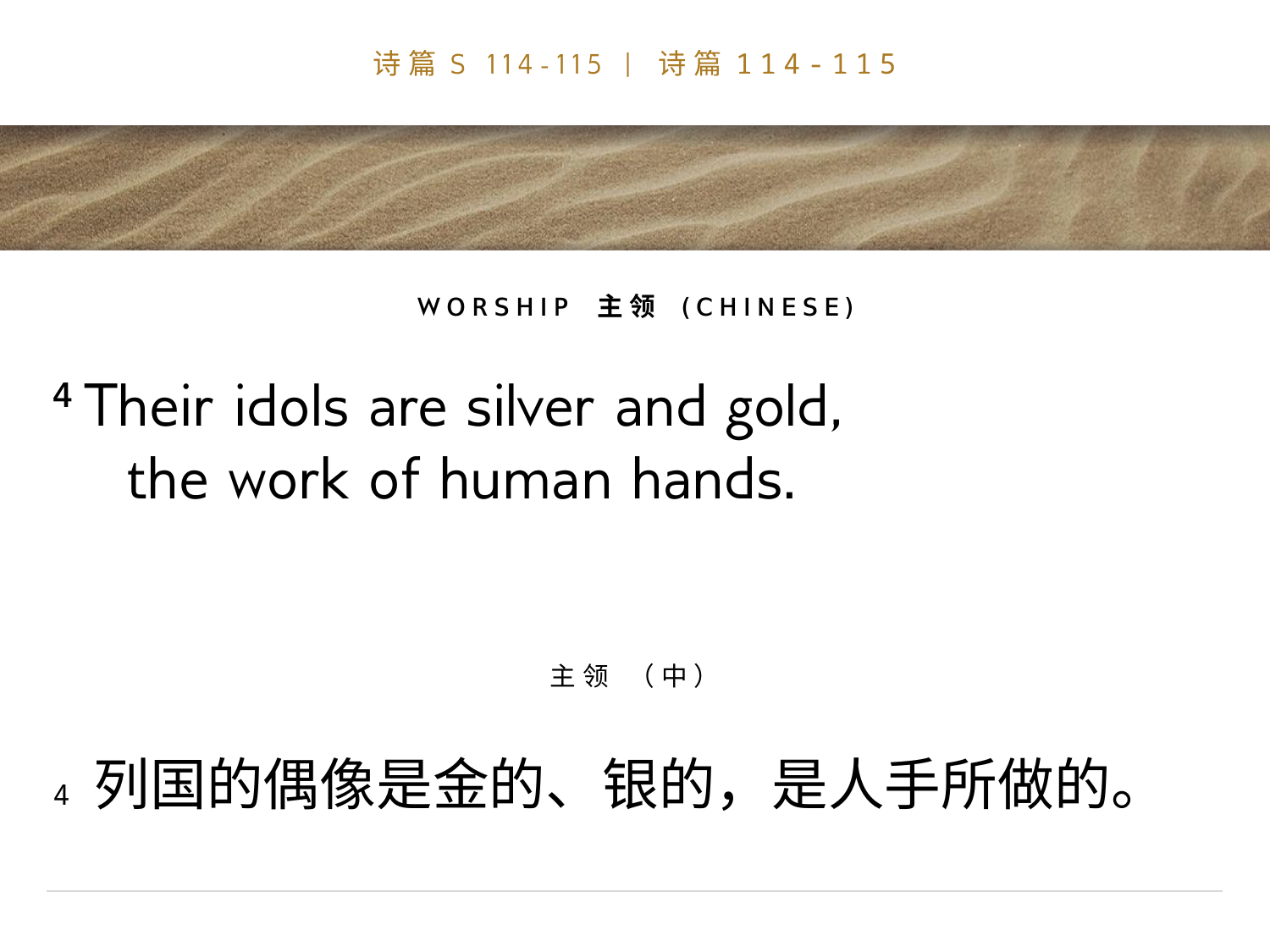

# 诗篇S 114-115 | 诗篇114-115
WORSHIP 主领 (CHINESE)
4 Their idols are silver and gold,
    the work of human hands.
主领 （中）
4 列国的偶像是金的、银的，是人手所做的。